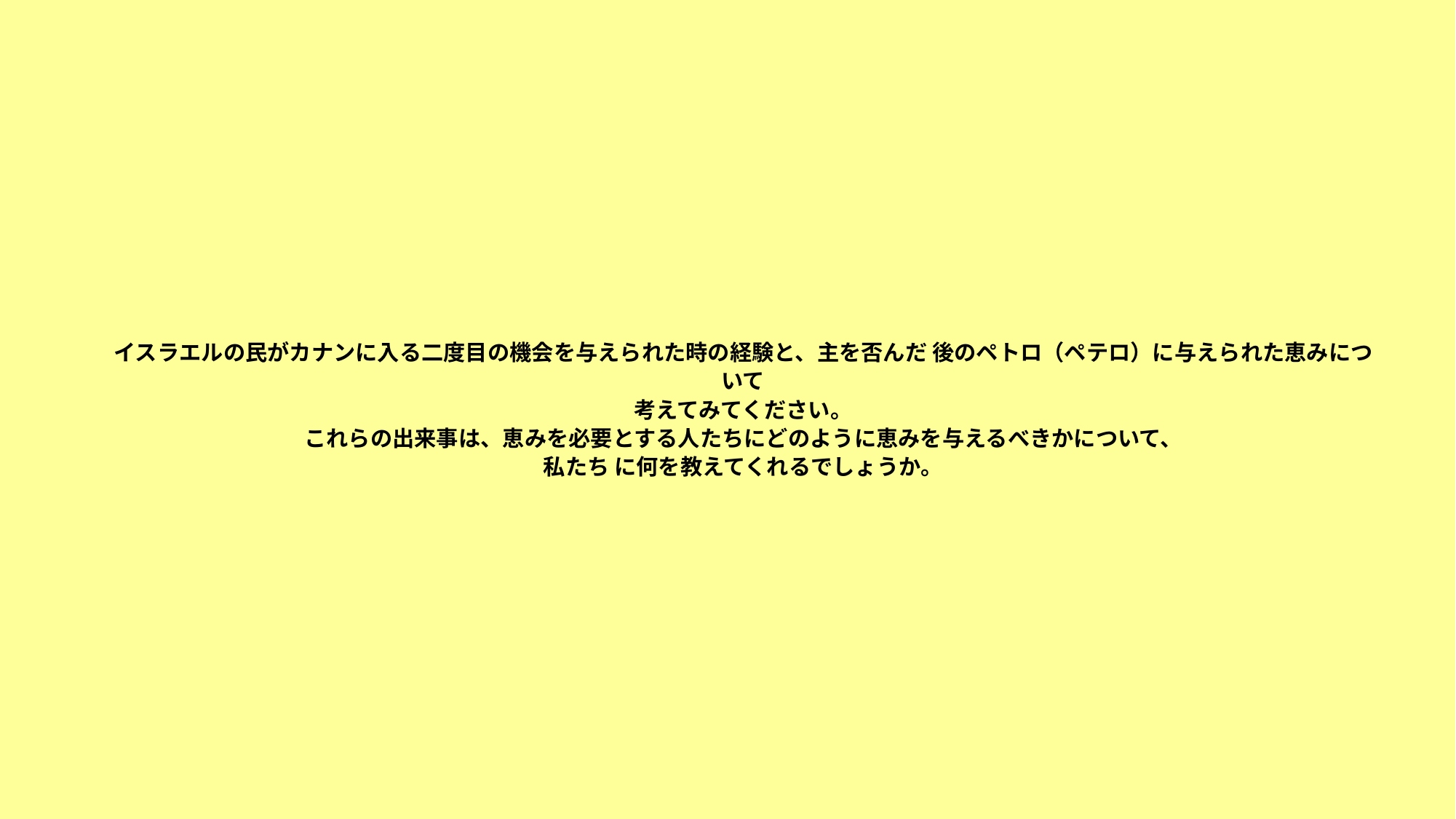

# イスラエルの民がカナンに入る二度目の機会を与えられた時の経験と、主を否んだ 後のペトロ（ペテロ）に与えられた恵みについて 考えてみてください。 これらの出来事は、恵みを必要とする人たちにどのように恵みを与えるべきかについて、 私たち に何を教えてくれるでしょうか。